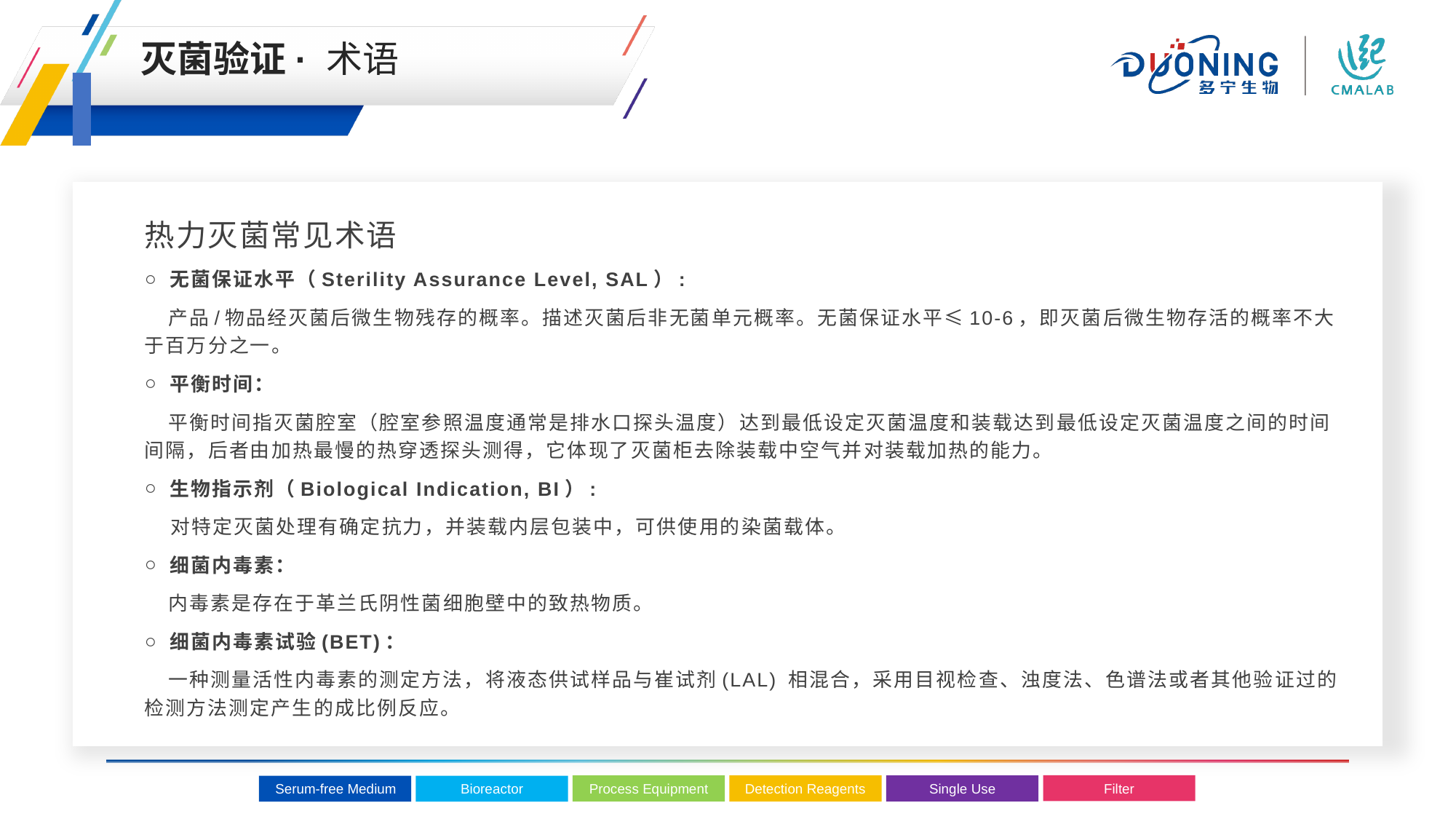

灭菌验证· 术语

热力灭菌常见术语
无菌保证水平（Sterility Assurance Level, SAL）:
     产品/物品经灭菌后微生物残存的概率。描述灭菌后非无菌单元概率。无菌保证水平≤10-6，即灭菌后微生物存活的概率不大于百万分之一。
平衡时间：
     平衡时间指灭菌腔室（腔室参照温度通常是排水口探头温度）达到最低设定灭菌温度和装载达到最低设定灭菌温度之间的时间间隔，后者由加热最慢的热穿透探头测得，它体现了灭菌柜去除装载中空气并对装载加热的能力。
生物指示剂（Biological Indication, BI）:
     对特定灭菌处理有确定抗力，并装载内层包装中，可供使用的染菌载体。
细菌内毒素：
     内毒素是存在于革兰氏阴性菌细胞壁中的致热物质。
细菌内毒素试验(BET)：
     一种测量活性内毒素的测定方法，将液态供试样品与崔试剂(LAL) 相混合，采用目视检查、浊度法、色谱法或者其他验证过的检测方法测定产生的成比例反应。